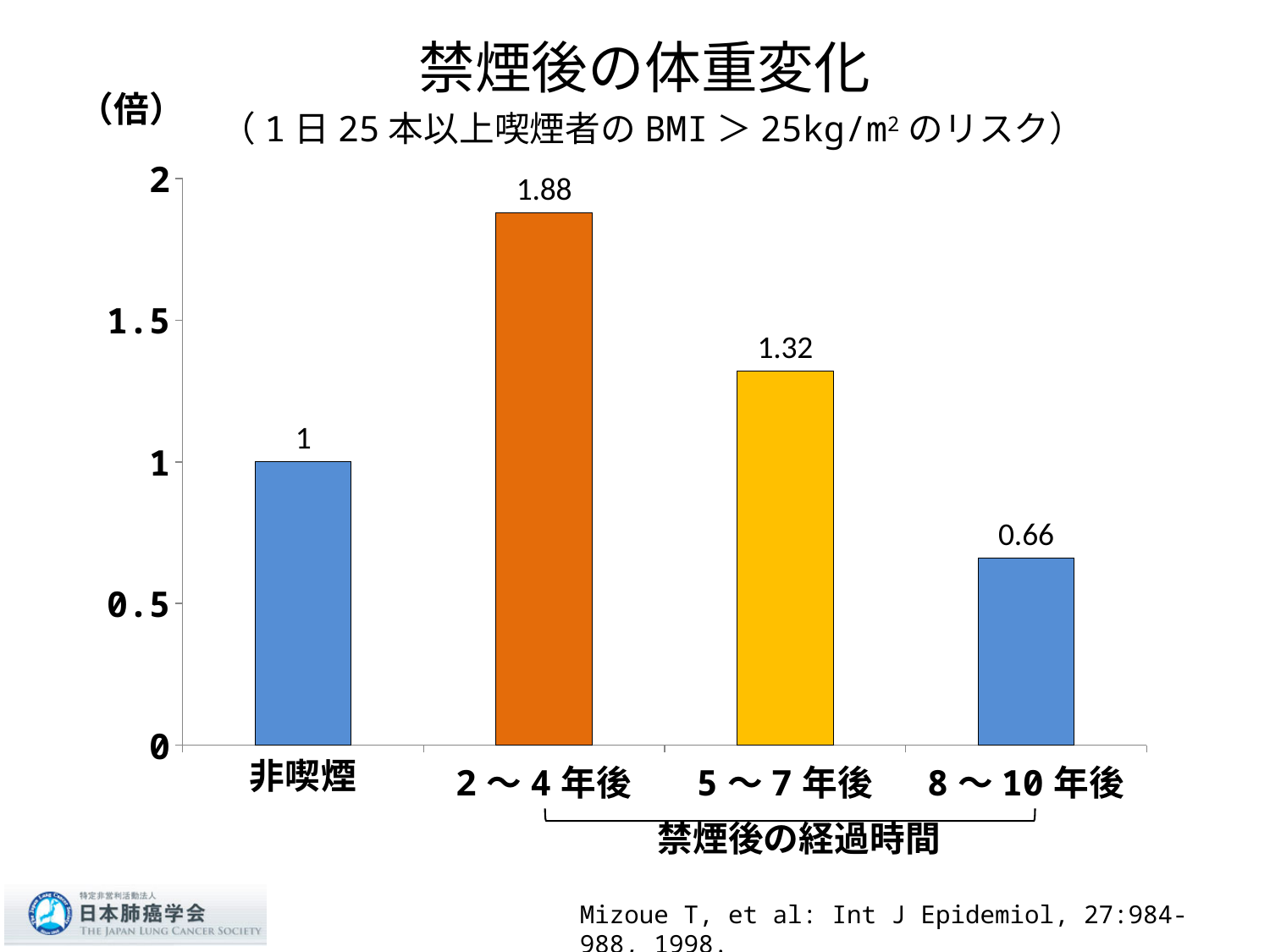

# 禁煙後の体重変化
（倍）
（1日25本以上喫煙者のBMI＞25kg/m2のリスク）

### Chart

| Category | 系列 1 |
|---|---|
| 非喫煙 | 1.0 |
| 2～4年後 | 1.8800000000000001 |
| 5～7年後 | 1.32 |
| 8～10年後 | 0.6600000000000003 |
禁煙後の経過時間
Mizoue T, et al: Int J Epidemiol, 27:984-988, 1998.